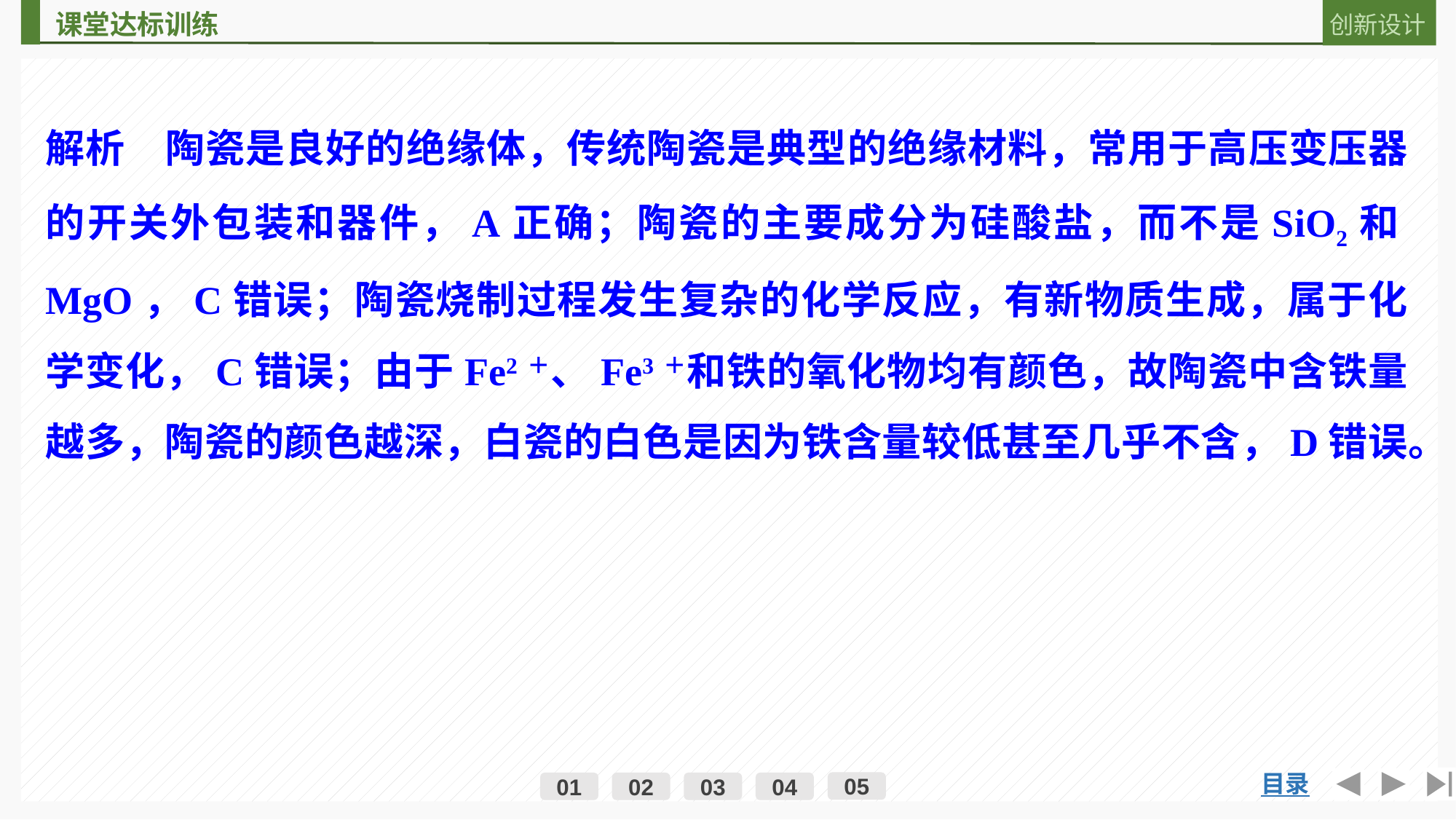

解析　陶瓷是良好的绝缘体，传统陶瓷是典型的绝缘材料，常用于高压变压器的开关外包装和器件，A正确；陶瓷的主要成分为硅酸盐，而不是SiO2和MgO，C错误；陶瓷烧制过程发生复杂的化学反应，有新物质生成，属于化学变化，C错误；由于Fe2＋、Fe3＋和铁的氧化物均有颜色，故陶瓷中含铁量越多，陶瓷的颜色越深，白瓷的白色是因为铁含量较低甚至几乎不含，D错误。